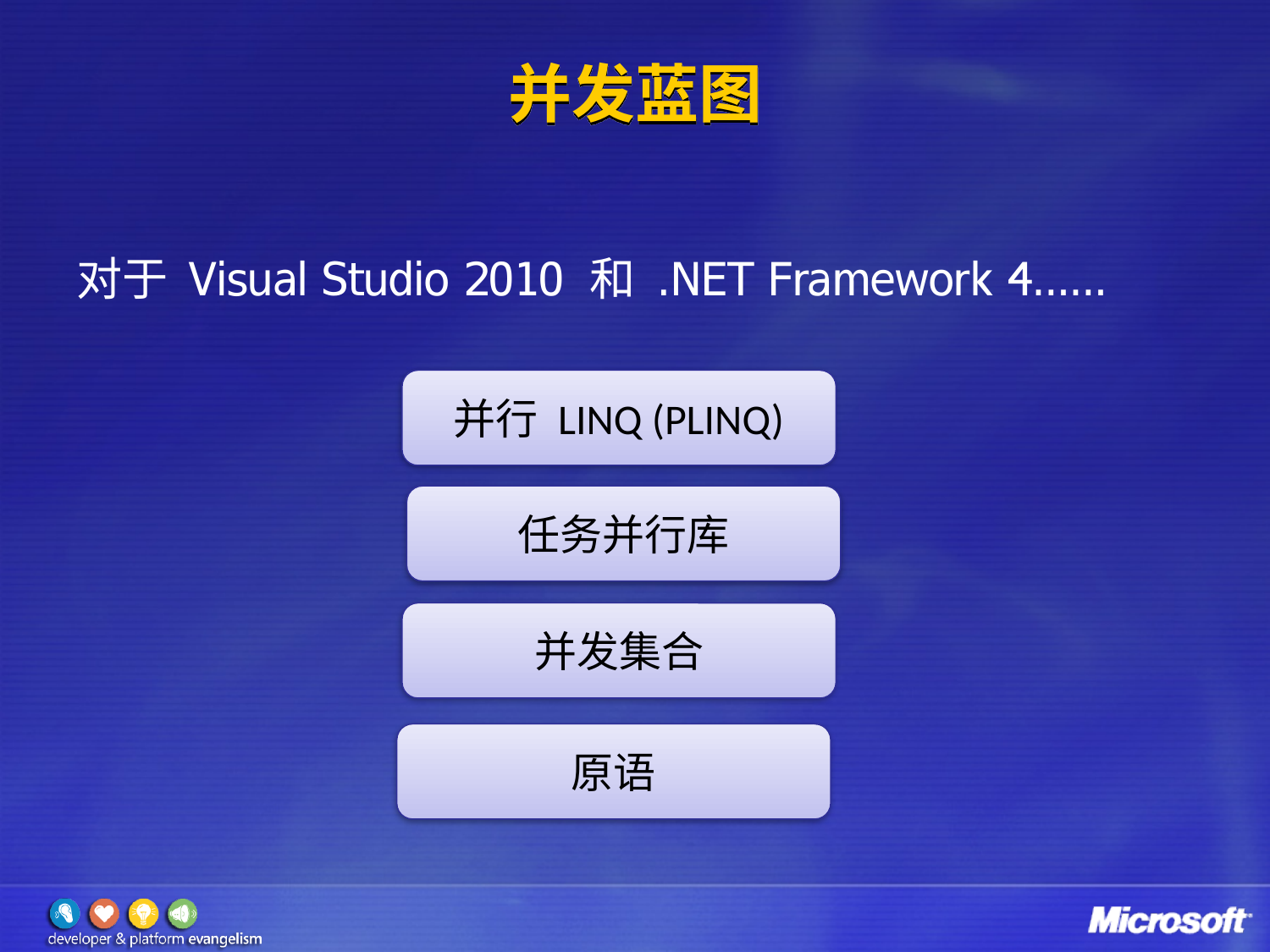

# 并发蓝图
对于 Visual Studio 2010 和 .NET Framework 4……
并行 LINQ (PLINQ)
任务并行库
并发集合
原语